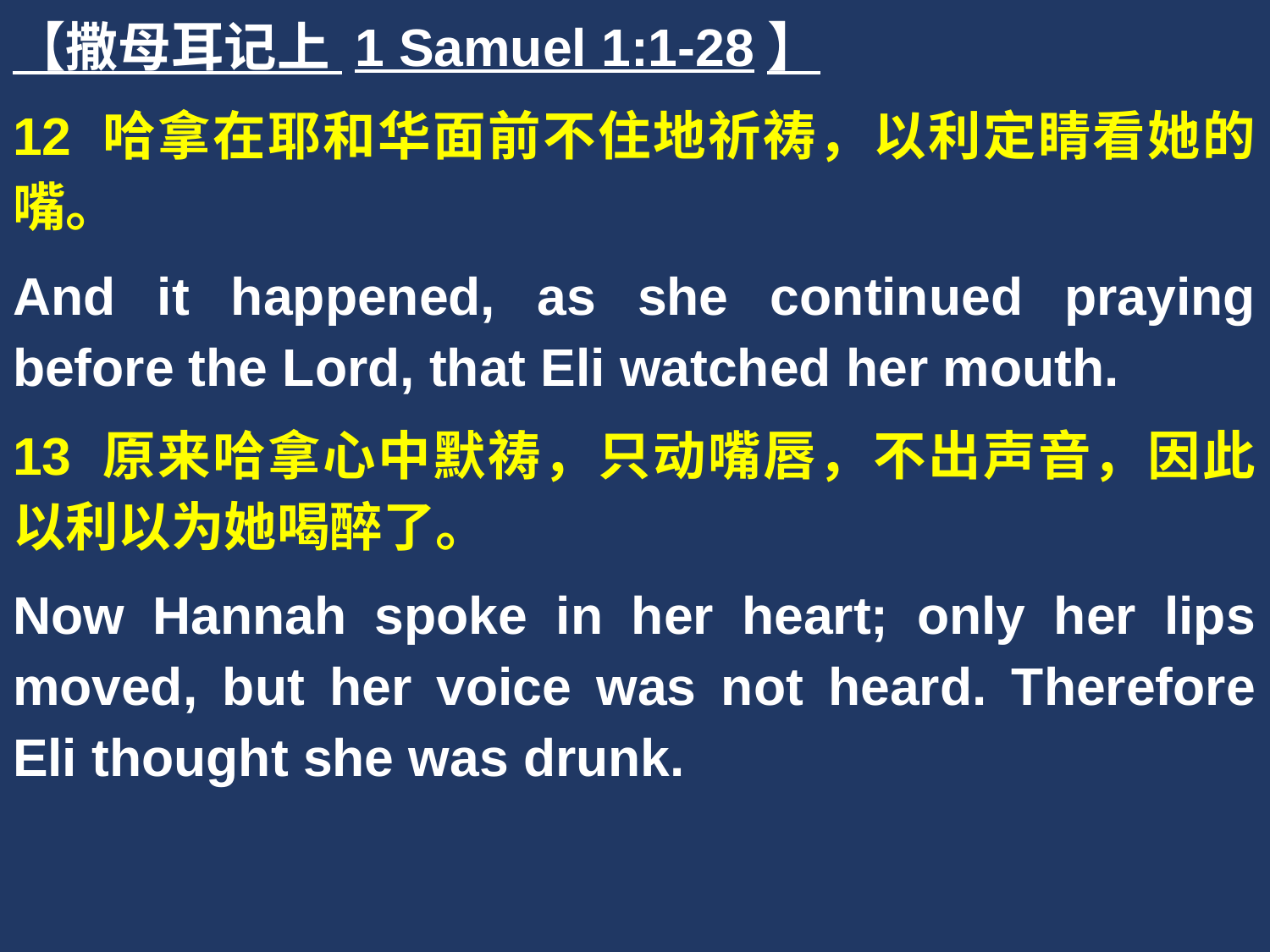

【撒母耳记上 1 Samuel 1:1-28】
12 哈拿在耶和华面前不住地祈祷，以利定睛看她的嘴。
And it happened, as she continued praying before the Lord, that Eli watched her mouth.
13 原来哈拿心中默祷，只动嘴唇，不出声音，因此以利以为她喝醉了。
Now Hannah spoke in her heart; only her lips moved, but her voice was not heard. Therefore Eli thought she was drunk.